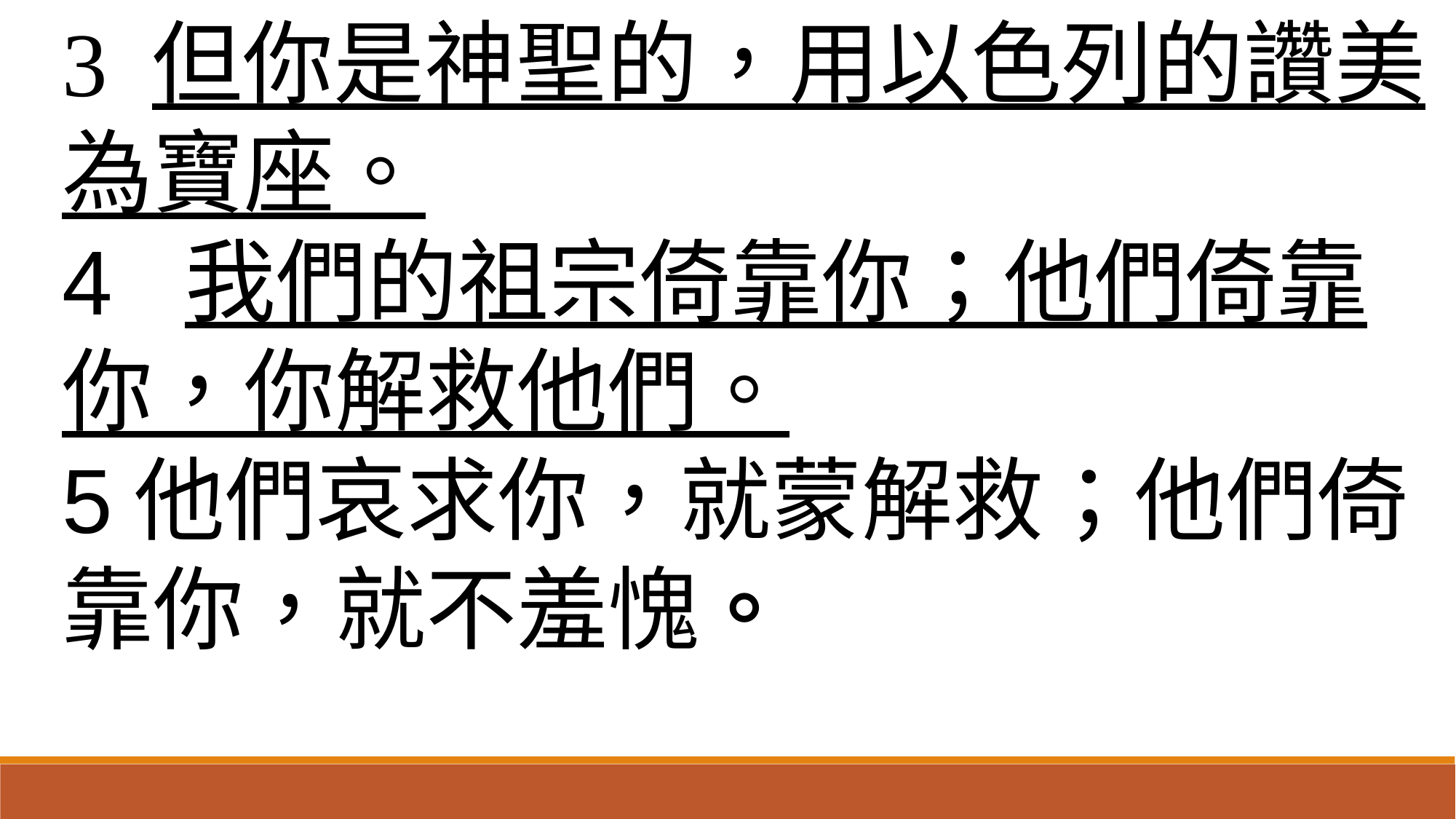

3 但你是神聖的，用以色列的讚美為寶座。
4  我們的祖宗倚靠你；他們倚靠你，你解救他們。
5他們哀求你，就蒙解救；他們倚靠你，就不羞愧。